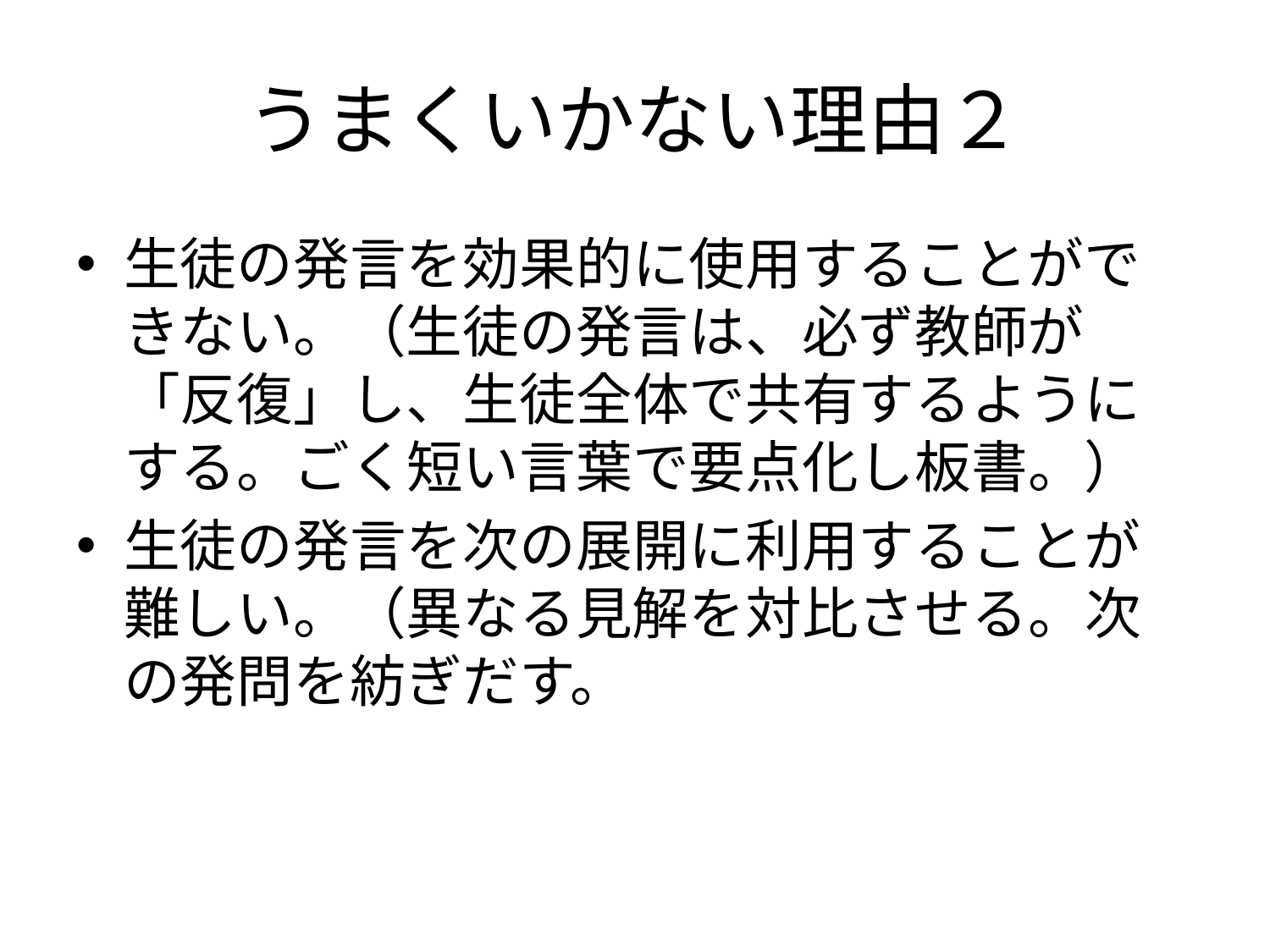

# うまくいかない理由２
生徒の発言を効果的に使用することができない。（生徒の発言は、必ず教師が「反復」し、生徒全体で共有するようにする。ごく短い言葉で要点化し板書。）
生徒の発言を次の展開に利用することが難しい。（異なる見解を対比させる。次の発問を紡ぎだす。